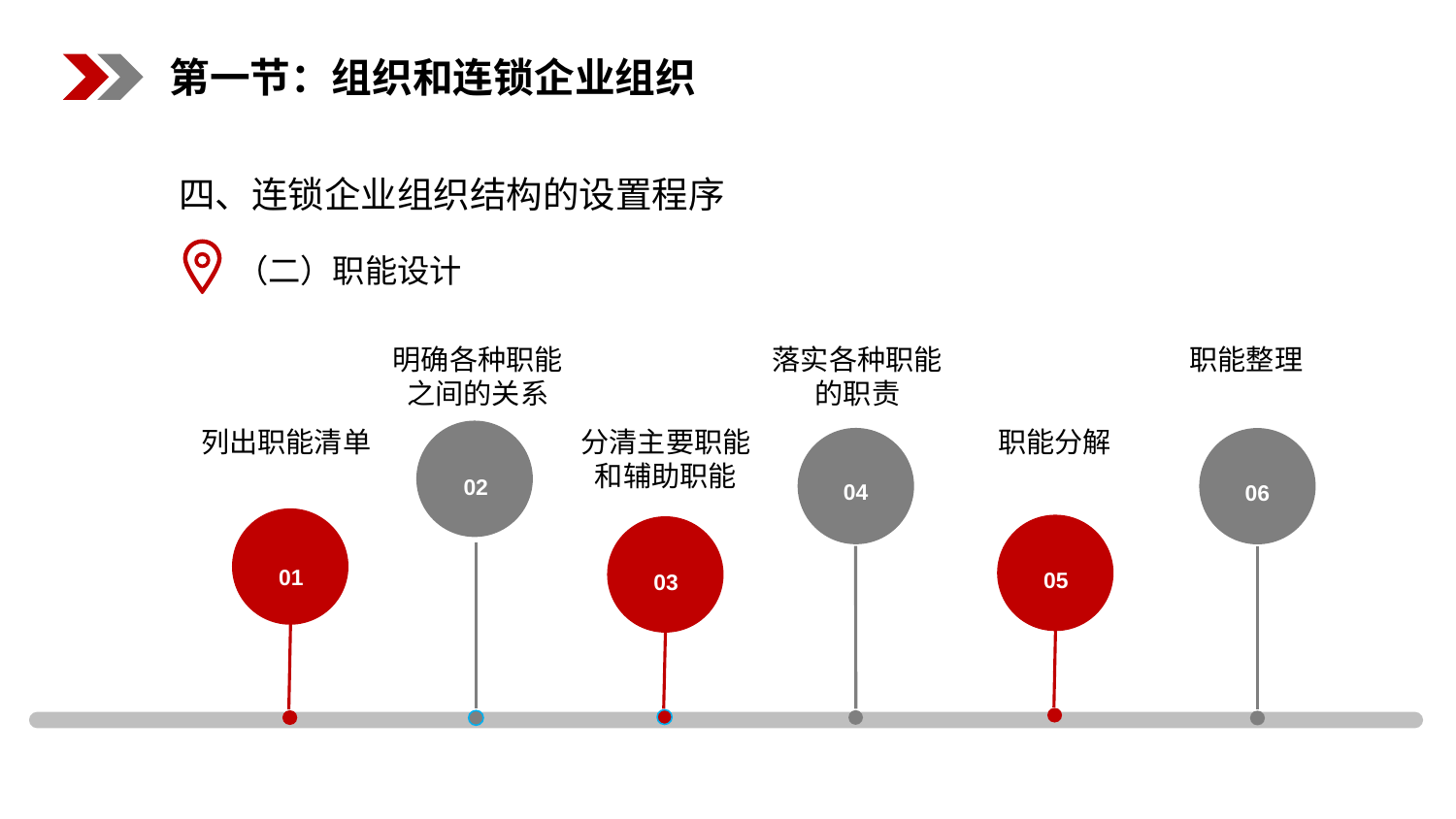

第一节：组织和连锁企业组织

四、连锁企业组织结构的设置程序

（二）职能设计
明确各种职能之间的关系
落实各种职能的职责
职能整理
列出职能清单
分清主要职能和辅助职能
职能分解

02
04
06

01
05
03